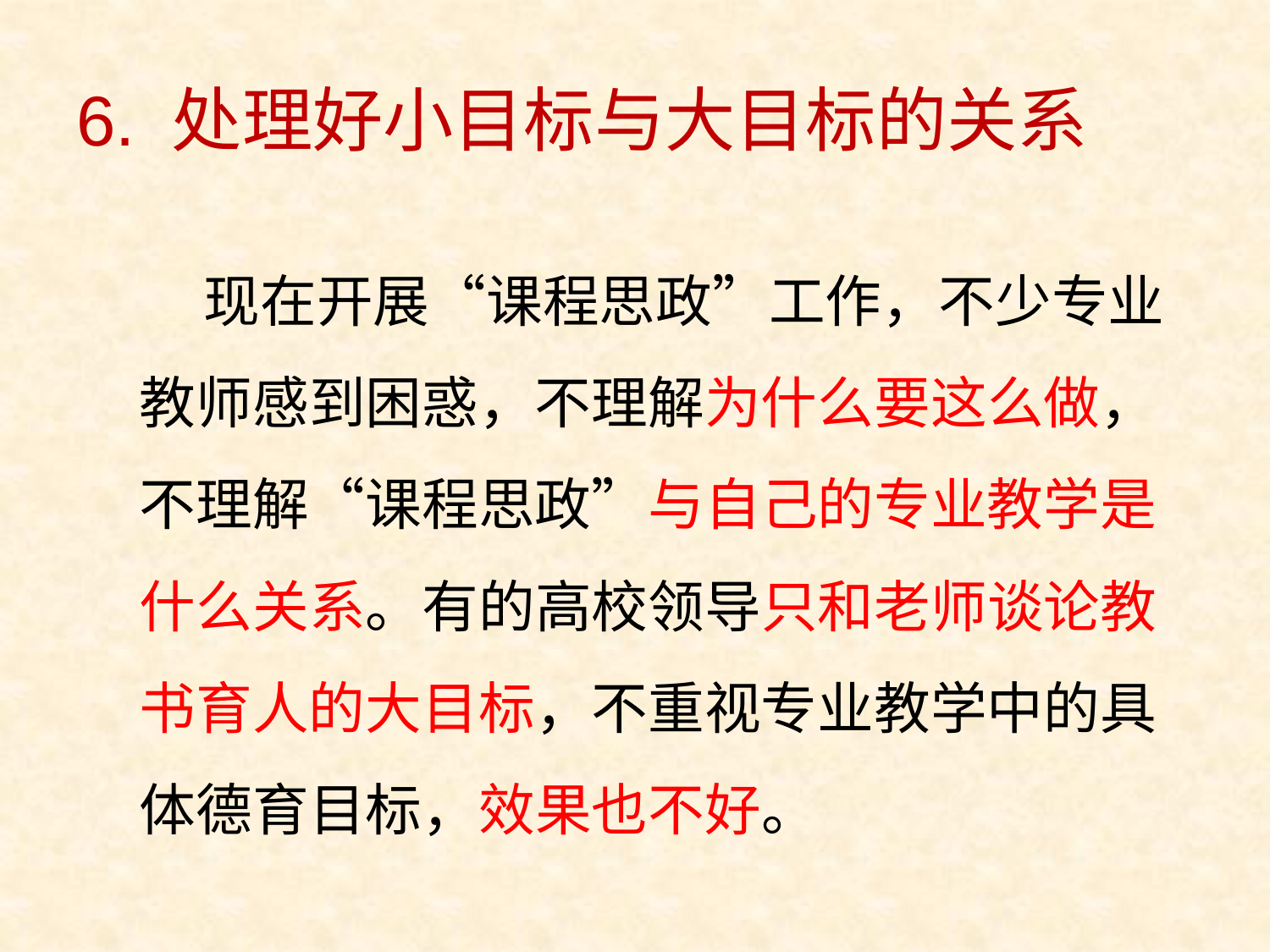

# 6. 处理好小目标与大目标的关系
    现在开展“课程思政”工作，不少专业教师感到困惑，不理解为什么要这么做，不理解“课程思政”与自己的专业教学是什么关系。有的高校领导只和老师谈论教书育人的大目标，不重视专业教学中的具体德育目标，效果也不好。
98